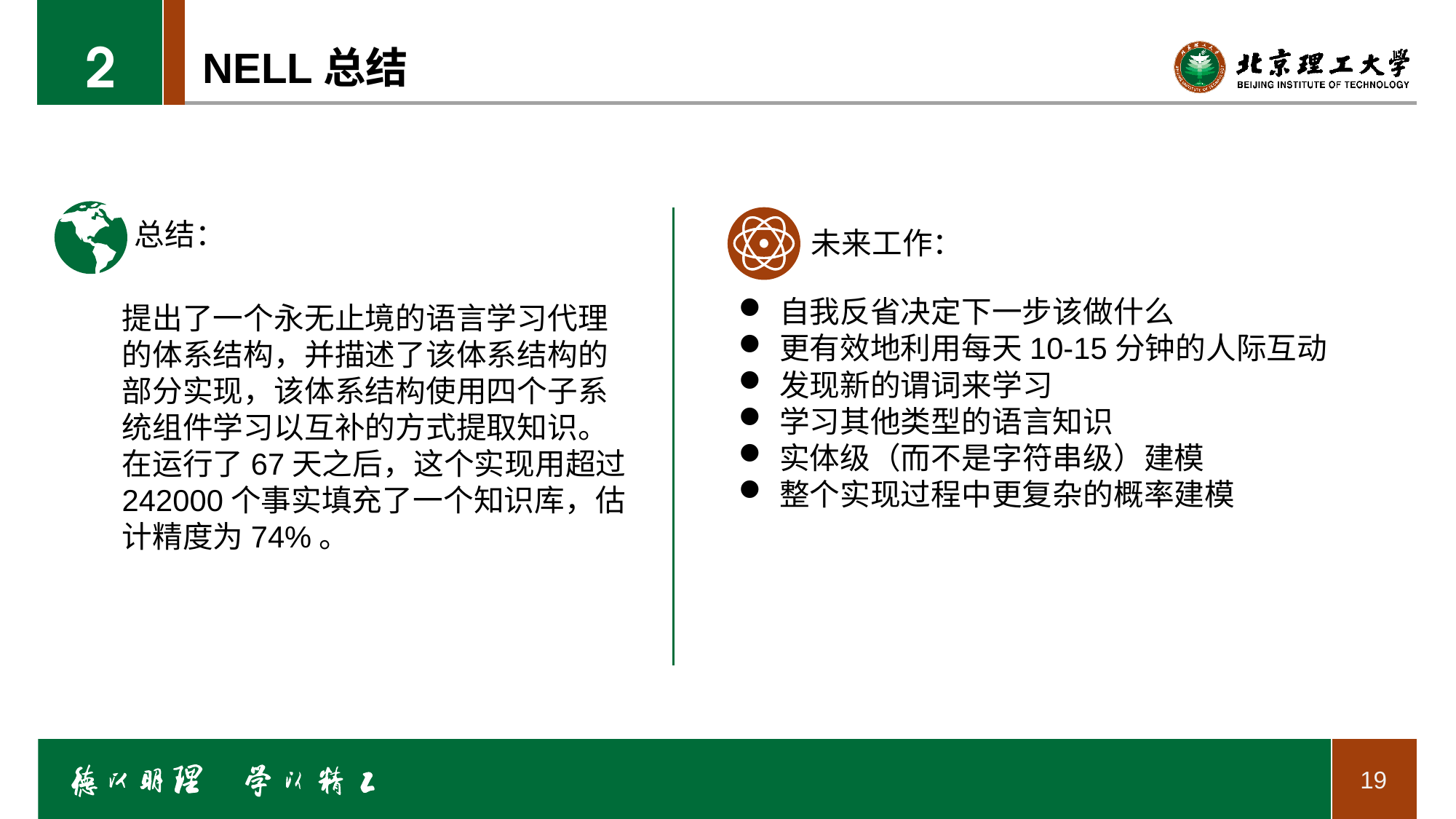

2
# NELL总结

总结：
未来工作：
自我反省决定下一步该做什么
更有效地利用每天10-15分钟的人际互动
发现新的谓词来学习
学习其他类型的语言知识
实体级（而不是字符串级）建模
整个实现过程中更复杂的概率建模
提出了一个永无止境的语言学习代理的体系结构，并描述了该体系结构的部分实现，该体系结构使用四个子系统组件学习以互补的方式提取知识。在运行了67天之后，这个实现用超过242000个事实填充了一个知识库，估计精度为74%。